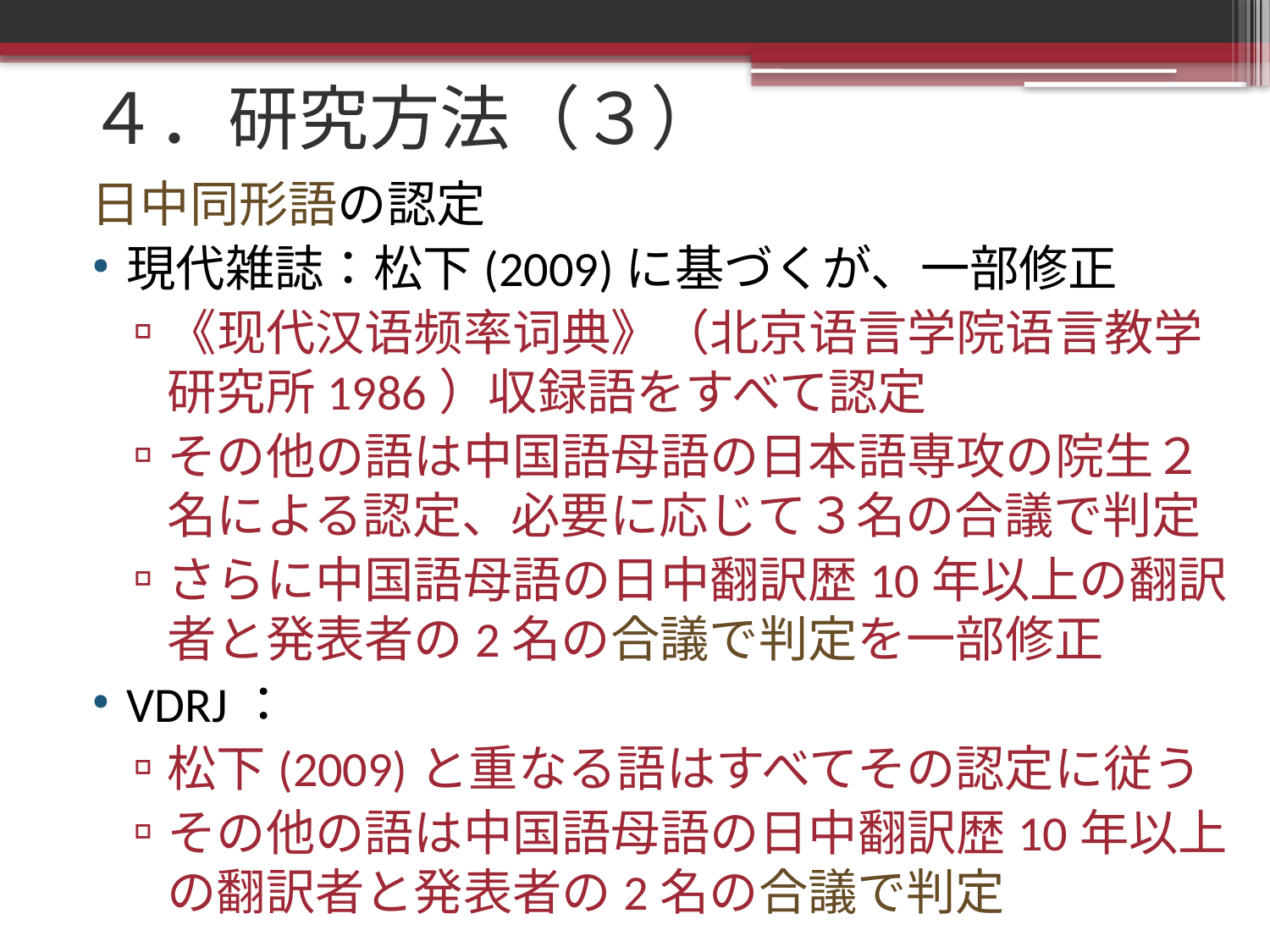

# ４．研究方法（３）
日中同形語の認定
現代雑誌：松下(2009)に基づくが、一部修正
《现代汉语频率词典》（北京语言学院语言教学研究所1986）収録語をすべて認定
その他の語は中国語母語の日本語専攻の院生２名による認定、必要に応じて３名の合議で判定
さらに中国語母語の日中翻訳歴10年以上の翻訳者と発表者の2名の合議で判定を一部修正
VDRJ：
松下(2009)と重なる語はすべてその認定に従う
その他の語は中国語母語の日中翻訳歴10年以上の翻訳者と発表者の2名の合議で判定